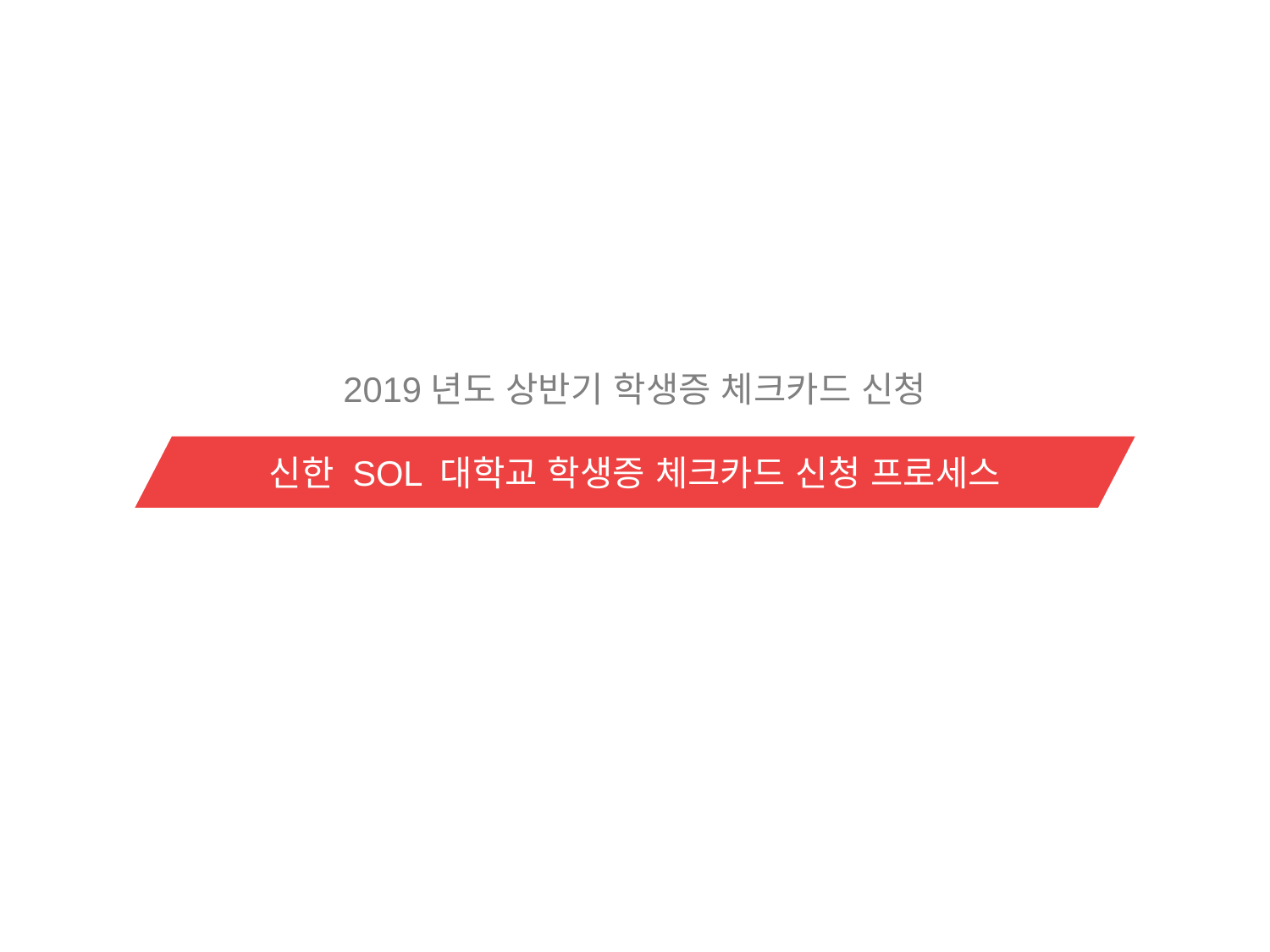

2019년도 상반기 학생증 체크카드 신청
신한 SOL 대학교 학생증 체크카드 신청 프로세스